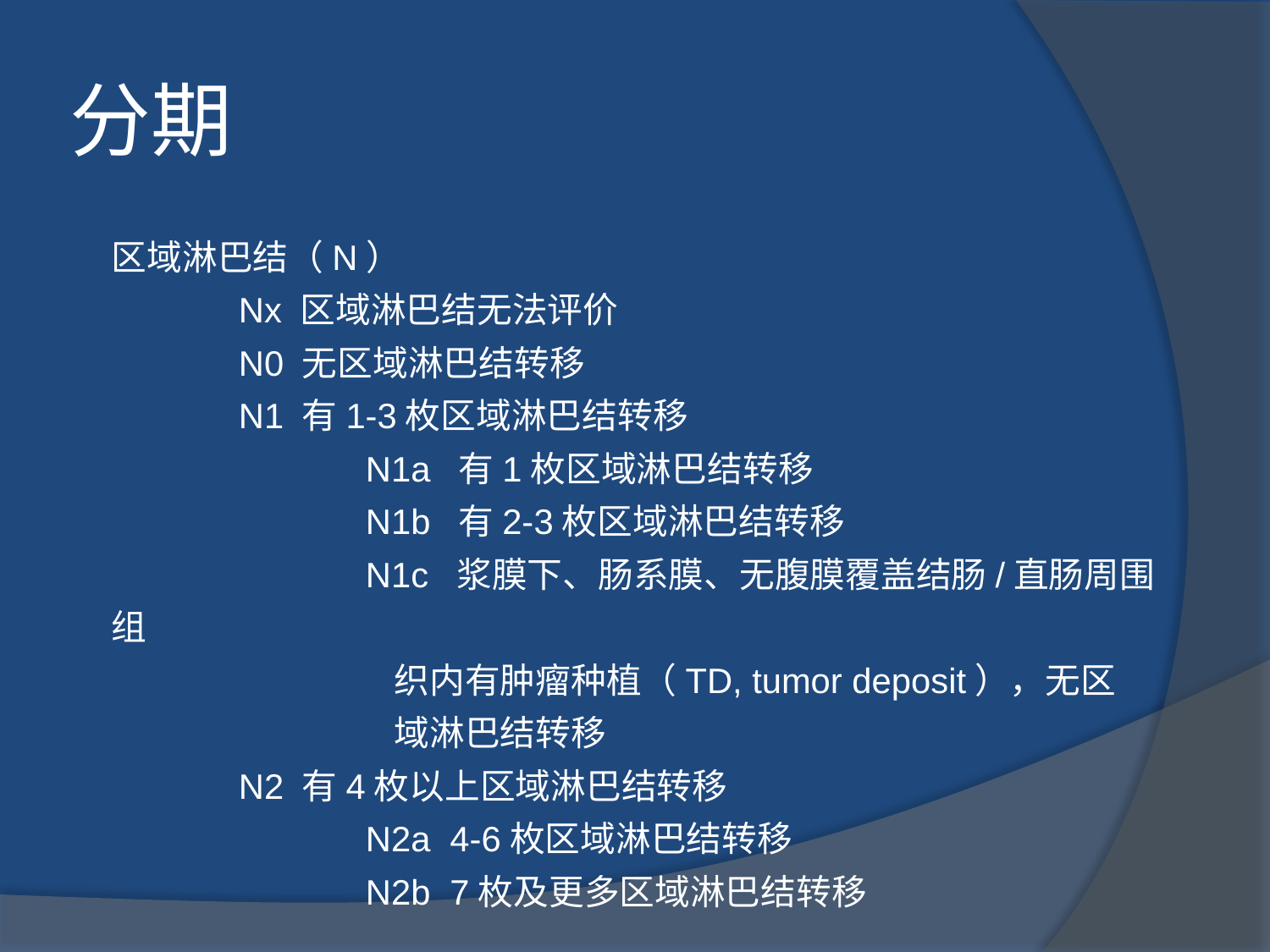

# 分期
区域淋巴结（N）
	Nx 区域淋巴结无法评价
	N0 无区域淋巴结转移
	N1 有1-3枚区域淋巴结转移
		N1a  有1枚区域淋巴结转移
		N1b  有2-3枚区域淋巴结转移
		N1c  浆膜下、肠系膜、无腹膜覆盖结肠/直肠周围组
                                   织内有肿瘤种植（TD, tumor deposit），无区
                                   域淋巴结转移
	N2 有4枚以上区域淋巴结转移
		N2a  4-6枚区域淋巴结转移
		N2b  7枚及更多区域淋巴结转移